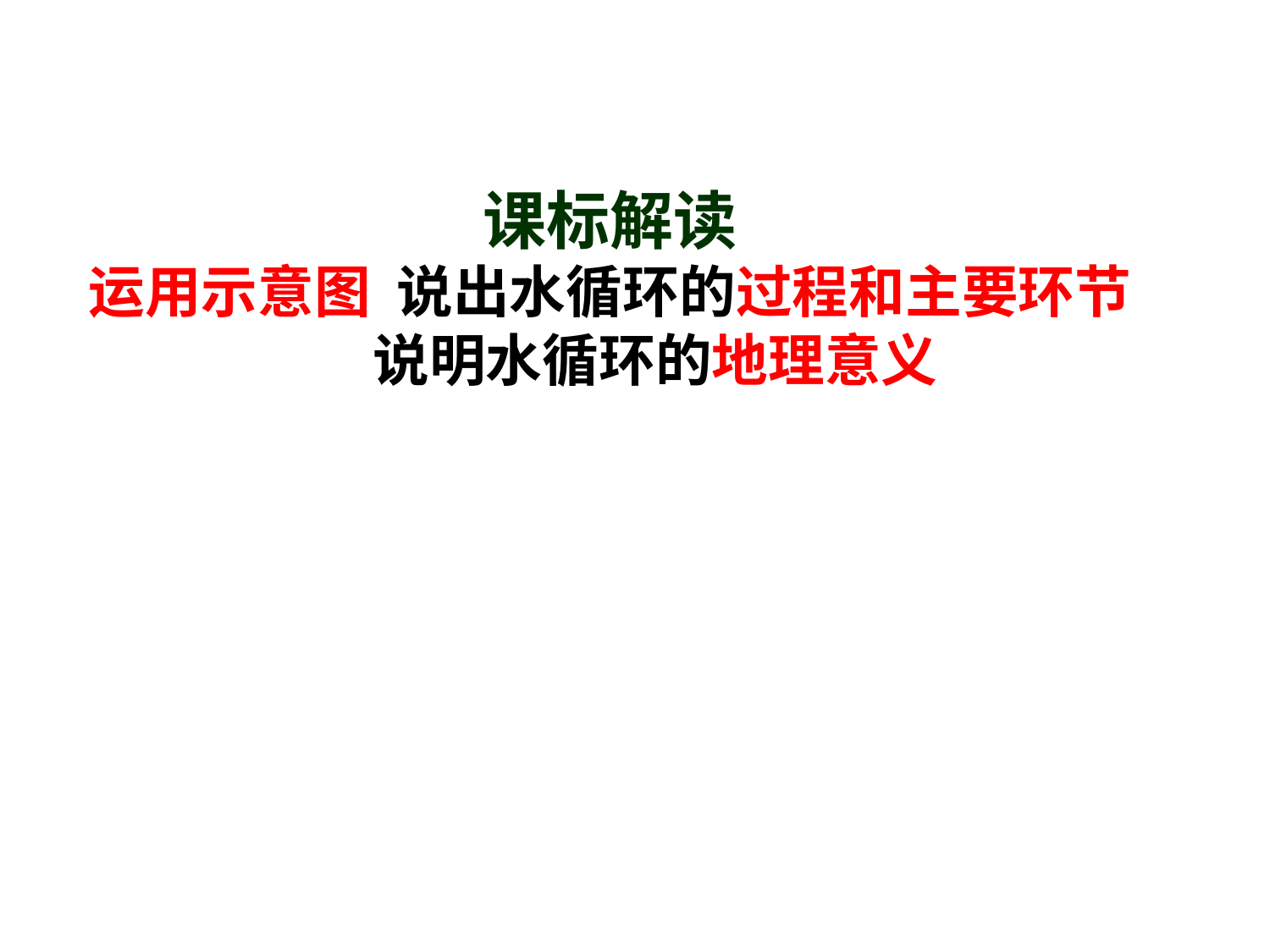

课标解读
运用示意图  说出水循环的过程和主要环节
      说明水循环的地理意义